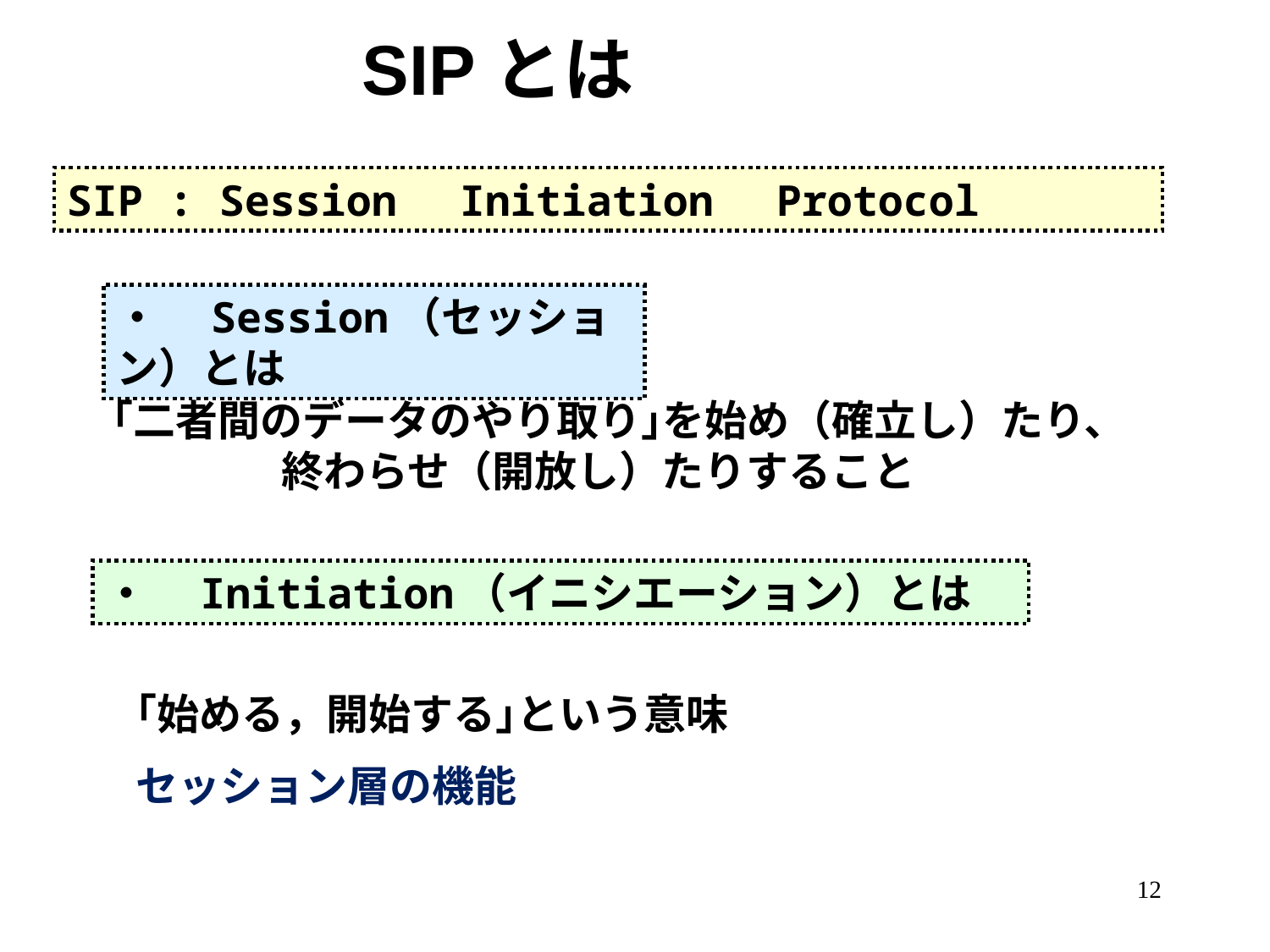

SIPとは
SIP : Session　Initiation　Protocol
・　Session（セッション）とは
｢二者間のデータのやり取り｣を始め（確立し）たり、　　　　終わらせ（開放し）たりすること
・　Initiation（イニシエーション）とは
｢始める，開始する｣という意味
セッション層の機能
12